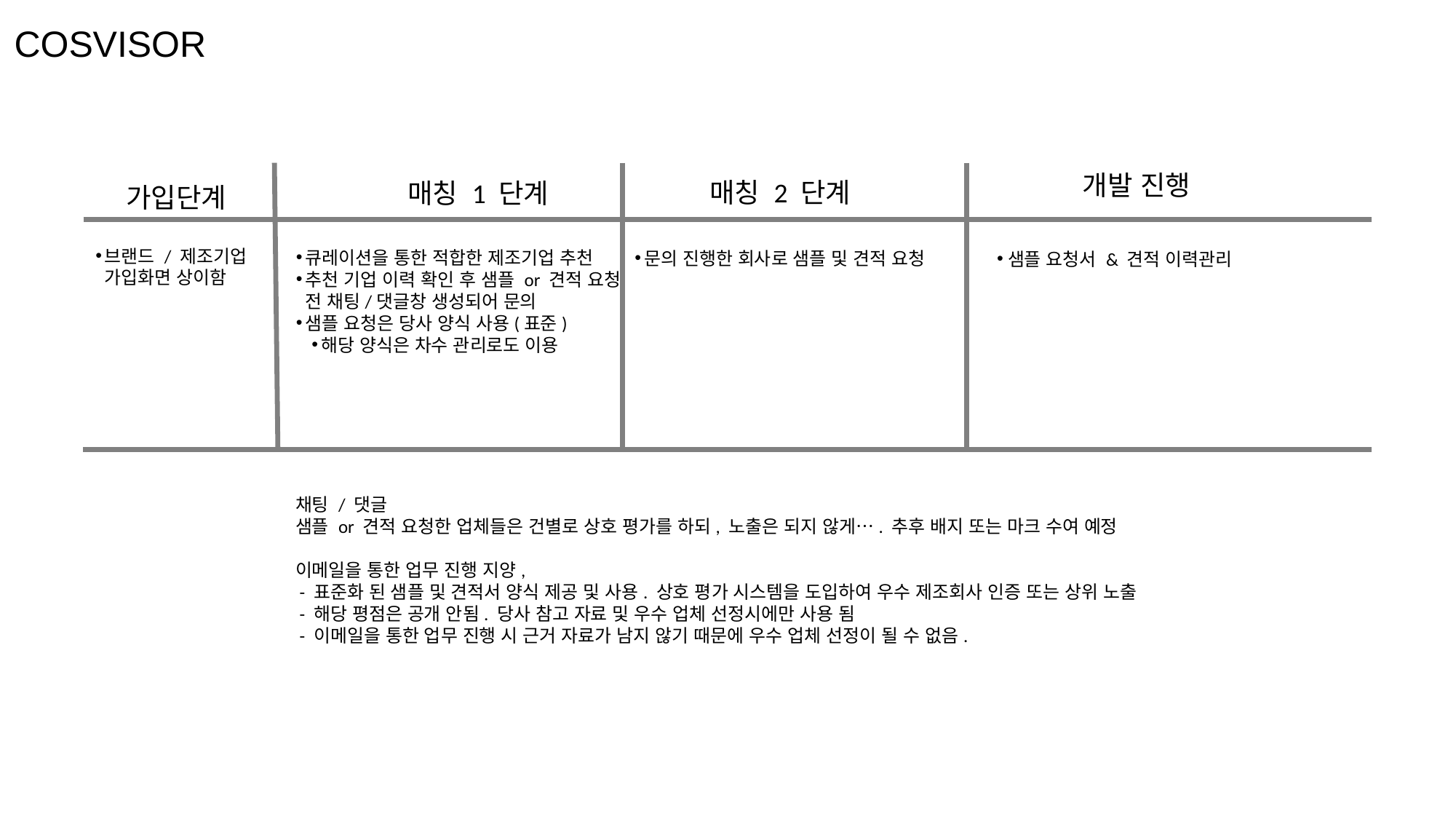

COSVISOR
개발 진행
매칭 2 단계
매칭 1 단계
가입단계
브랜드 / 제조기업 가입화면 상이함
큐레이션을 통한 적합한 제조기업 추천
추천 기업 이력 확인 후 샘플 or 견적 요청 전 채팅/댓글창 생성되어 문의
샘플 요청은 당사 양식 사용(표준)
해당 양식은 차수 관리로도 이용

문의 진행한 회사로 샘플 및 견적 요청

샘플 요청서 & 견적 이력관리

채팅 / 댓글
샘플 or 견적 요청한 업체들은 건별로 상호 평가를 하되, 노출은 되지 않게…. 추후 배지 또는 마크 수여 예정

이메일을 통한 업무 진행 지양,
 - 표준화 된 샘플 및 견적서 양식 제공 및 사용. 상호 평가 시스템을 도입하여 우수 제조회사 인증 또는 상위 노출
 - 해당 평점은 공개 안됨. 당사 참고 자료 및 우수 업체 선정시에만 사용 됨
 - 이메일을 통한 업무 진행 시 근거 자료가 남지 않기 때문에 우수 업체 선정이 될 수 없음.